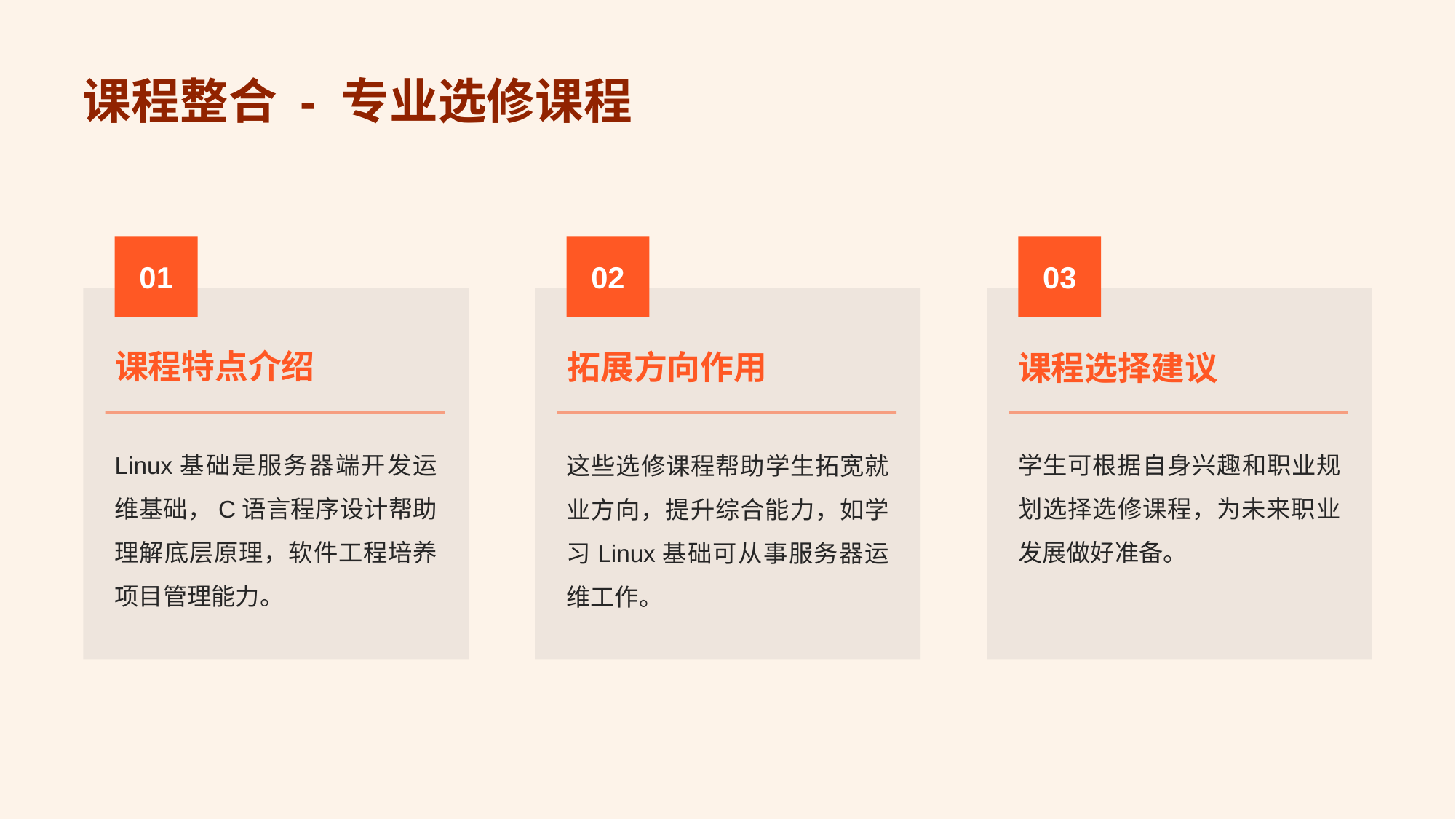

# 课程整合 - 专业选修课程
01
02
03

课程特点介绍
拓展方向作用
课程选择建议
Linux基础是服务器端开发运维基础，C语言程序设计帮助理解底层原理，软件工程培养项目管理能力。
学生可根据自身兴趣和职业规划选择选修课程，为未来职业发展做好准备。
这些选修课程帮助学生拓宽就业方向，提升综合能力，如学习Linux基础可从事服务器运维工作。